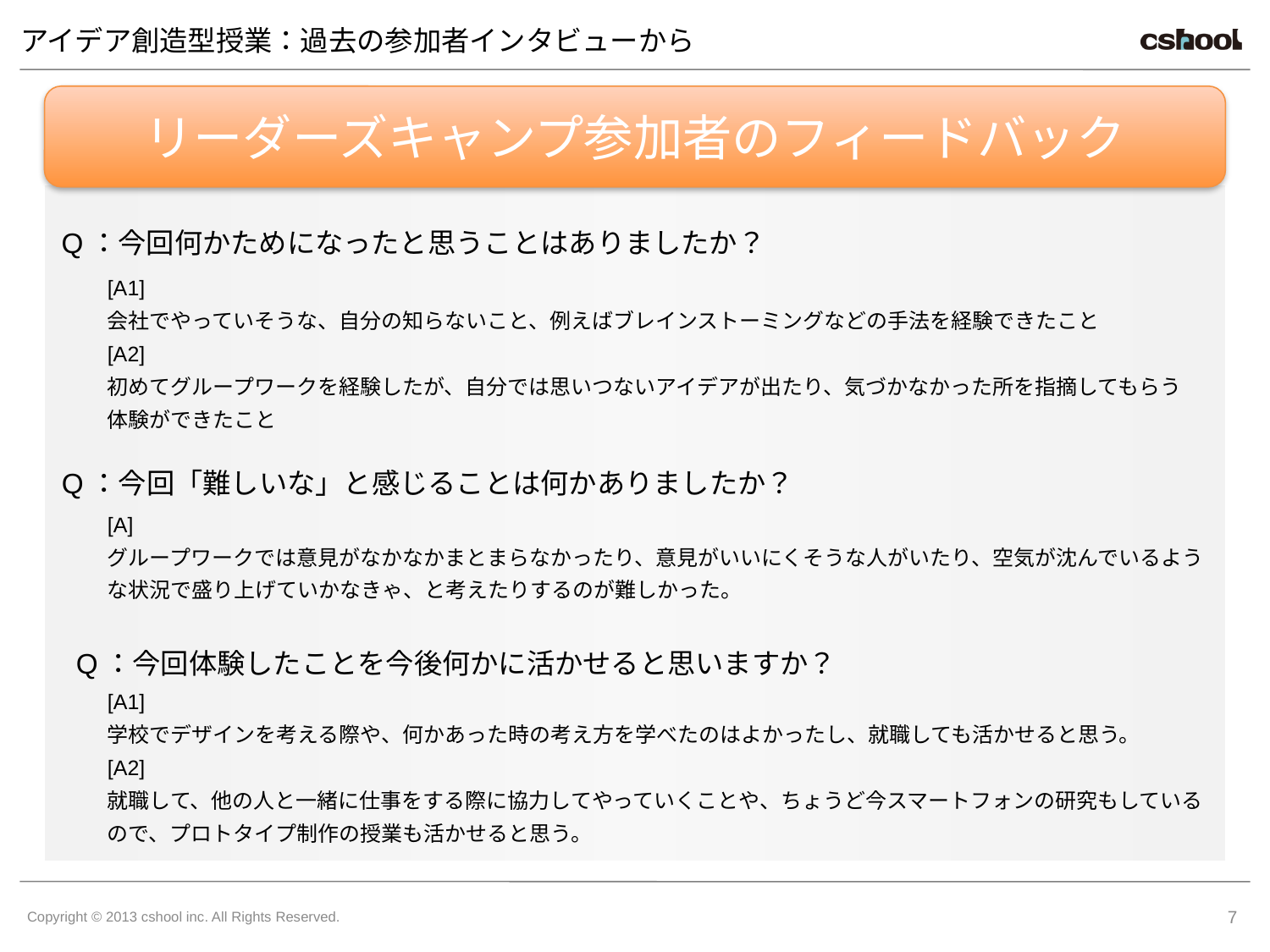

# アイデア創造型授業：過去の参加者インタビューから
リーダーズキャンプ参加者のフィードバック

Q：今回何かためになったと思うことはありましたか？
[A1]
会社でやっていそうな、自分の知らないこと、例えばブレインストーミングなどの手法を経験できたこと
[A2]
初めてグループワークを経験したが、自分では思いつないアイデアが出たり、気づかなかった所を指摘してもらう体験ができたこと
Q：今回「難しいな」と感じることは何かありましたか？
[A]
グループワークでは意見がなかなかまとまらなかったり、意見がいいにくそうな人がいたり、空気が沈んでいるような状況で盛り上げていかなきゃ、と考えたりするのが難しかった。
Q：今回体験したことを今後何かに活かせると思いますか？
[A1]
学校でデザインを考える際や、何かあった時の考え方を学べたのはよかったし、就職しても活かせると思う。
[A2]
就職して、他の人と一緒に仕事をする際に協力してやっていくことや、ちょうど今スマートフォンの研究もしているので、プロトタイプ制作の授業も活かせると思う。
7
Copyright © 2013 cshool inc. All Rights Reserved.